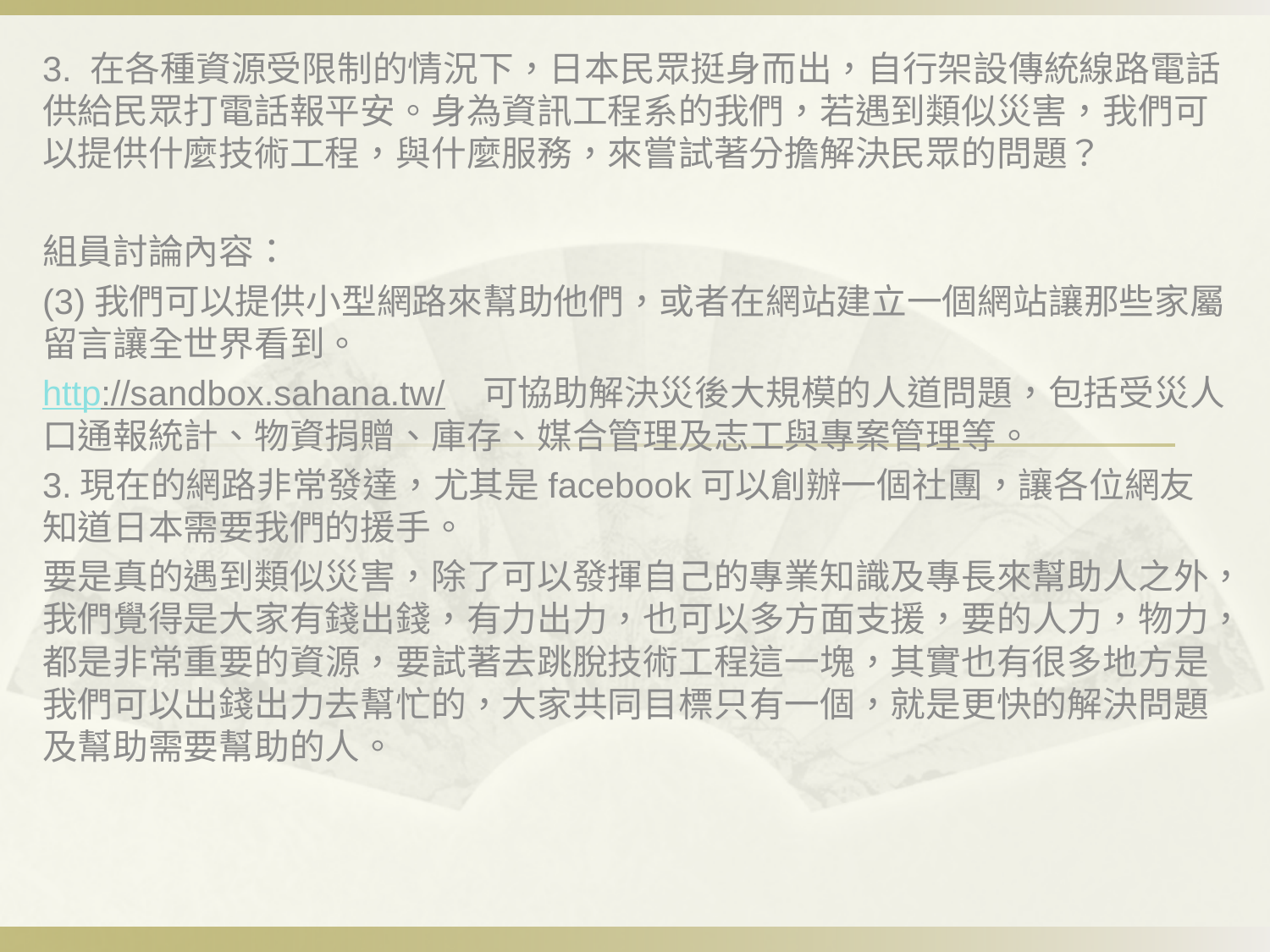

#
3. 在各種資源受限制的情況下，日本民眾挺身而出，自行架設傳統線路電話供給民眾打電話報平安。身為資訊工程系的我們，若遇到類似災害，我們可以提供什麼技術工程，與什麼服務，來嘗試著分擔解決民眾的問題？

組員討論內容：
(3)我們可以提供小型網路來幫助他們，或者在網站建立一個網站讓那些家屬留言讓全世界看到。
http://sandbox.sahana.tw/   可協助解決災後大規模的人道問題，包括受災人口通報統計、物資捐贈、庫存、媒合管理及志工與專案管理等。
3.現在的網路非常發達，尤其是facebook可以創辦一個社團，讓各位網友知道日本需要我們的援手。
要是真的遇到類似災害，除了可以發揮自己的專業知識及專長來幫助人之外，我們覺得是大家有錢出錢，有力出力，也可以多方面支援，要的人力，物力，都是非常重要的資源，要試著去跳脫技術工程這一塊，其實也有很多地方是我們可以出錢出力去幫忙的，大家共同目標只有一個，就是更快的解決問題及幫助需要幫助的人。